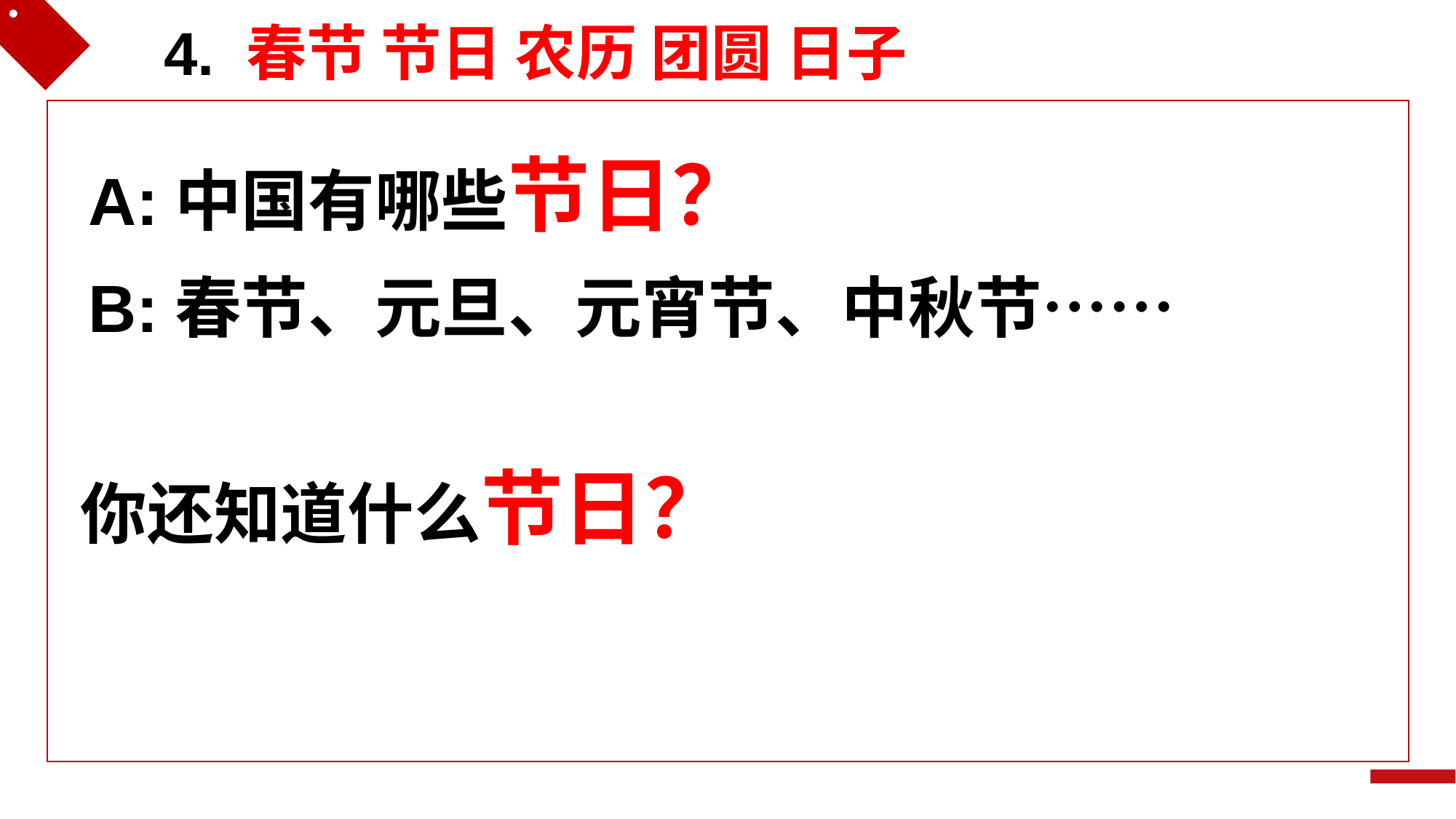

4. 春节 节日 农历 团圆 日子

A:中国有哪些节日？
B:春节、元旦、元宵节、中秋节……

你还知道什么节日？